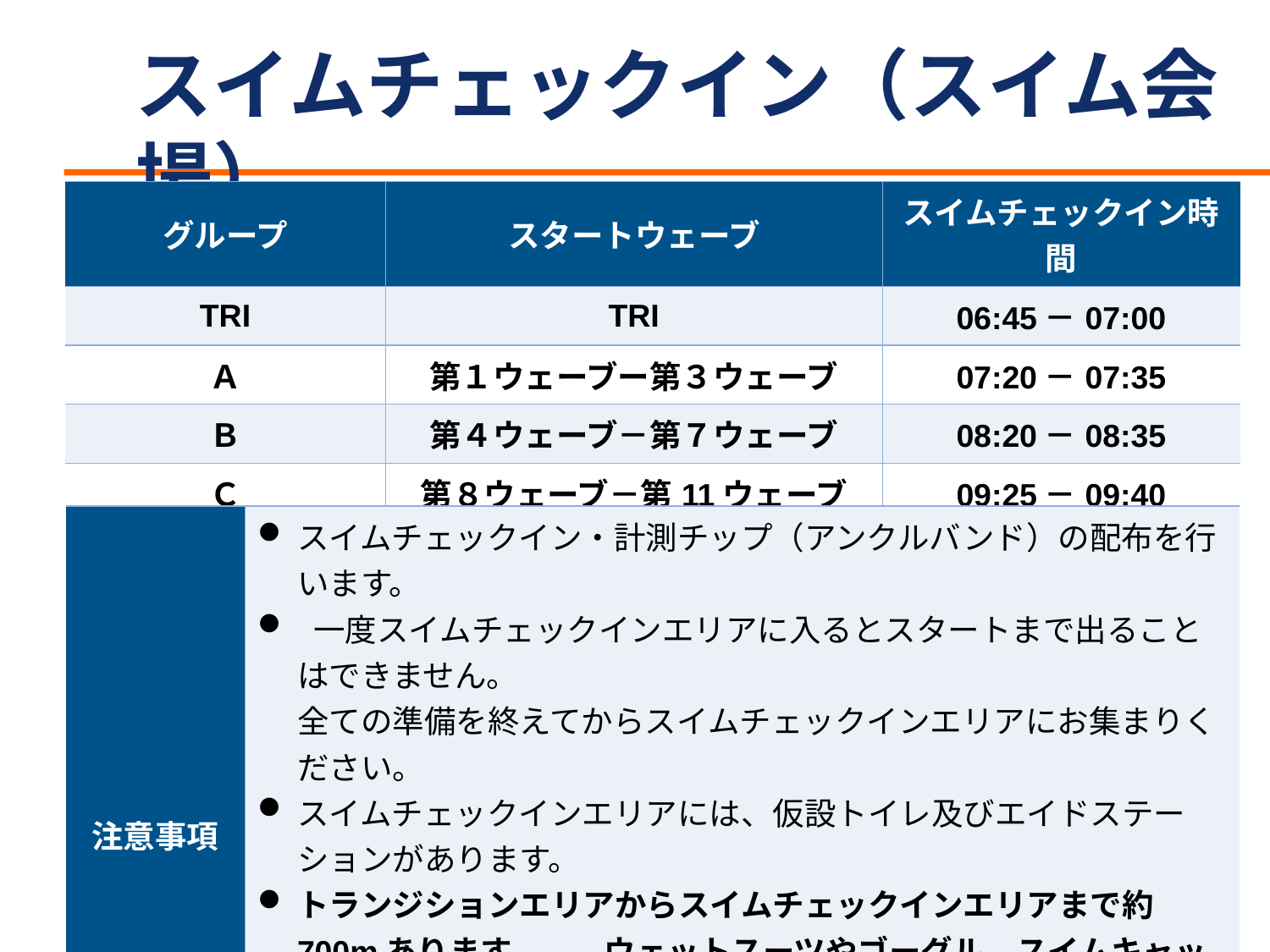

# スイムチェックイン（スイム会場）
| グループ | スタートウェーブ | スイムチェックイン時間 |
| --- | --- | --- |
| TRI | TRI | 06:45－07:00 |
| Ａ | 第１ウェーブー第３ウェーブ | 07:20－07:35 |
| Ｂ | 第４ウェーブ－第７ウェーブ | 08:20－08:35 |
| Ｃ | 第８ウェーブ－第11ウェーブ | 09:25－09:40 |
| Ｄ | 第12ウェーブ－第16ウェーブ | 10:30－10:45 |
| 注意事項 | スイムチェックイン・計測チップ（アンクルバンド）の配布を行います。 一度スイムチェックインエリアに入るとスタートまで出ることはできません。 全ての準備を終えてからスイムチェックインエリアにお集まりください。 スイムチェックインエリアには、仮設トイレ及びエイドステーションがあります。 トランジションエリアからスイムチェックインエリアまで約700mあります。　　ウェットスーツやゴーグル、スイムキャップ等の忘れ物にご注意ください。 競技中メガネを着用する方の為に、スイムフィニッシュ地点にメガネ置き場を設置しています。メガネの取り間違いには十分ご注意ください。 |
| --- | --- |